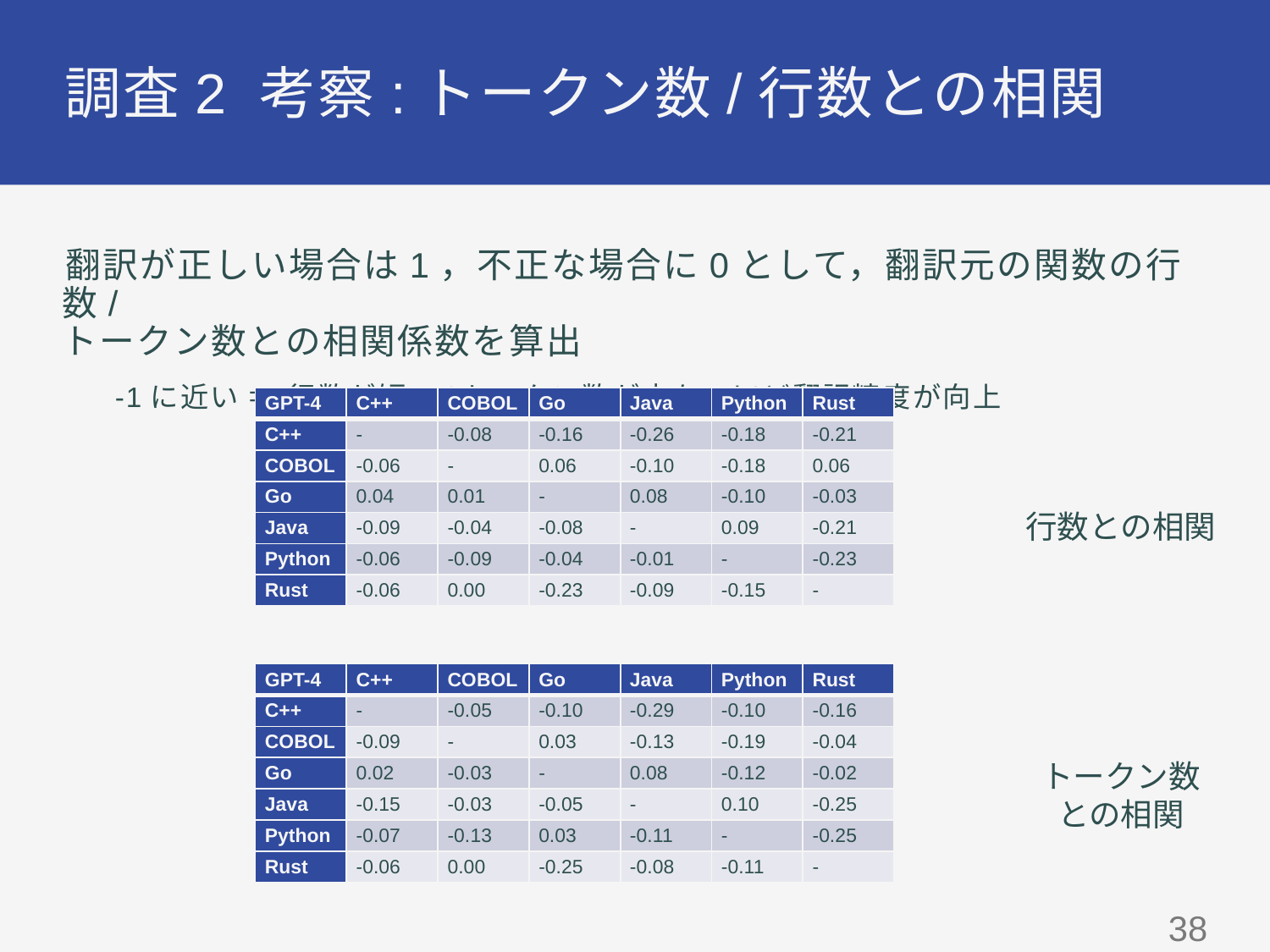

# 調査2 考察:トークン数/行数との相関
翻訳が正しい場合は1，不正な場合に0として，翻訳元の関数の行数/
トークン数との相関係数を算出
-1に近い ⇒ 行数が短い/トークン数が少ないほど翻訳精度が向上

| GPT-4 | C++ | COBOL | Go | Java | Python | Rust |
| --- | --- | --- | --- | --- | --- | --- |
| C++ | - | -0.08 | -0.16 | -0.26 | -0.18 | -0.21 |
| COBOL | -0.06 | - | 0.06 | -0.10 | -0.18 | 0.06 |
| Go | 0.04 | 0.01 | - | 0.08 | -0.10 | -0.03 |
| Java | -0.09 | -0.04 | -0.08 | - | 0.09 | -0.21 |
| Python | -0.06 | -0.09 | -0.04 | -0.01 | - | -0.23 |
| Rust | -0.06 | 0.00 | -0.23 | -0.09 | -0.15 | - |
行数との相関
| GPT-4 | C++ | COBOL | Go | Java | Python | Rust |
| --- | --- | --- | --- | --- | --- | --- |
| C++ | - | -0.05 | -0.10 | -0.29 | -0.10 | -0.16 |
| COBOL | -0.09 | - | 0.03 | -0.13 | -0.19 | -0.04 |
| Go | 0.02 | -0.03 | - | 0.08 | -0.12 | -0.02 |
| Java | -0.15 | -0.03 | -0.05 | - | 0.10 | -0.25 |
| Python | -0.07 | -0.13 | 0.03 | -0.11 | - | -0.25 |
| Rust | -0.06 | 0.00 | -0.25 | -0.08 | -0.11 | - |
トークン数
との相関
38